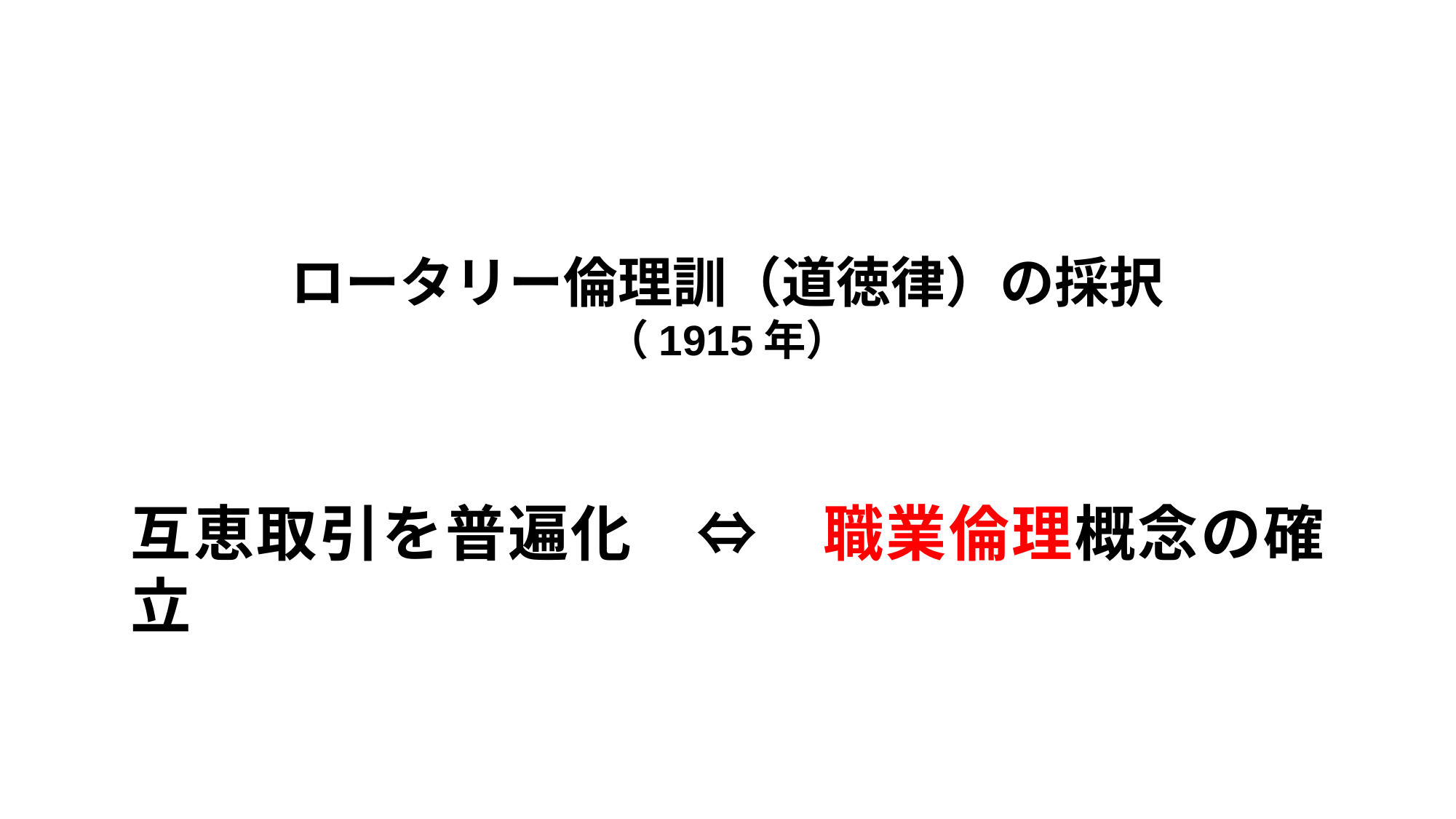

ロータリー倫理訓（道徳律）の採択
（1915年）

互恵取引を普遍化　⇔　職業倫理概念の確立